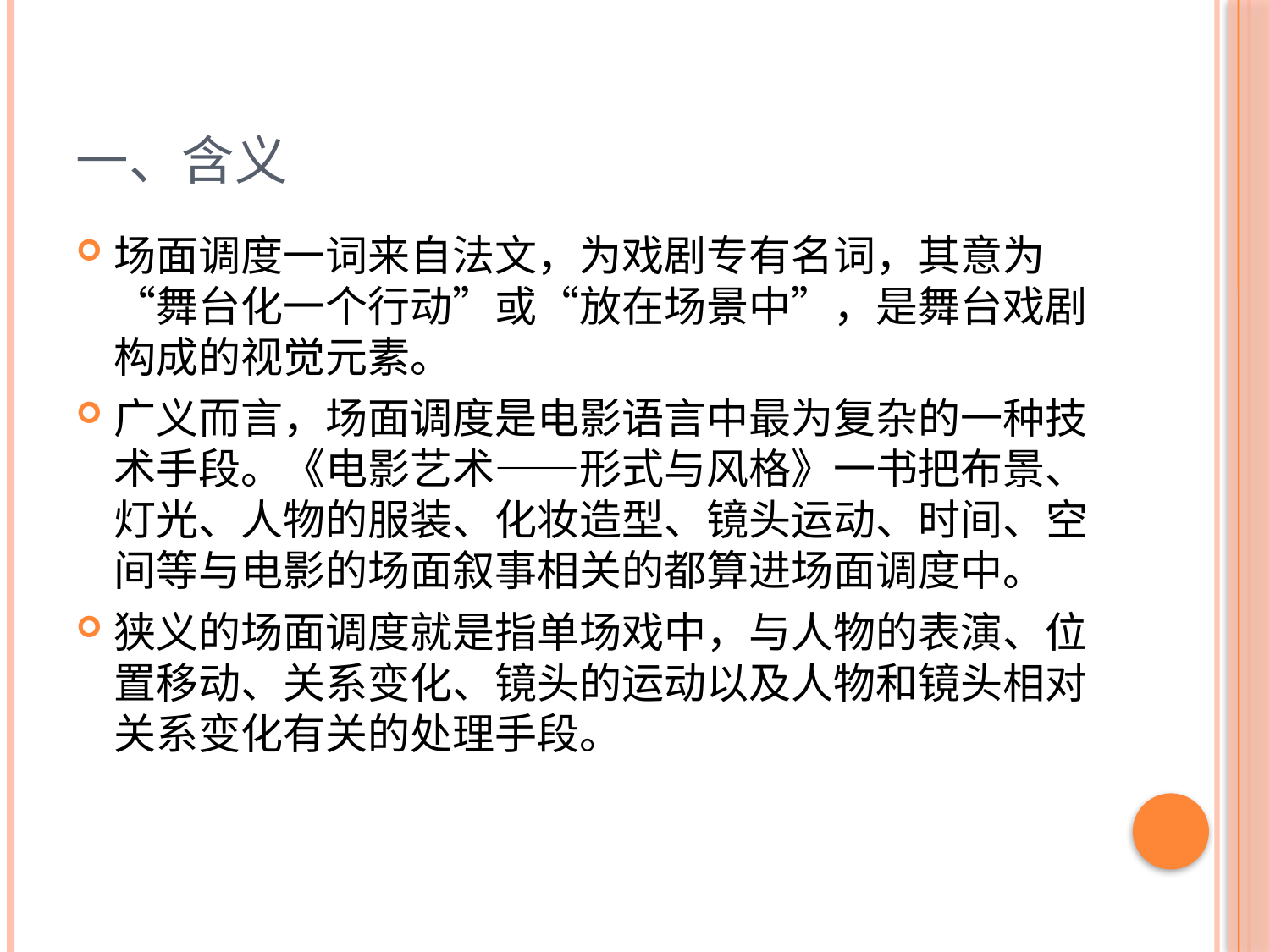

# 一、含义
场面调度一词来自法文，为戏剧专有名词，其意为“舞台化一个行动”或“放在场景中”，是舞台戏剧构成的视觉元素。
广义而言，场面调度是电影语言中最为复杂的一种技术手段。《电影艺术——形式与风格》一书把布景、灯光、人物的服装、化妆造型、镜头运动、时间、空间等与电影的场面叙事相关的都算进场面调度中。
狭义的场面调度就是指单场戏中，与人物的表演、位置移动、关系变化、镜头的运动以及人物和镜头相对关系变化有关的处理手段。